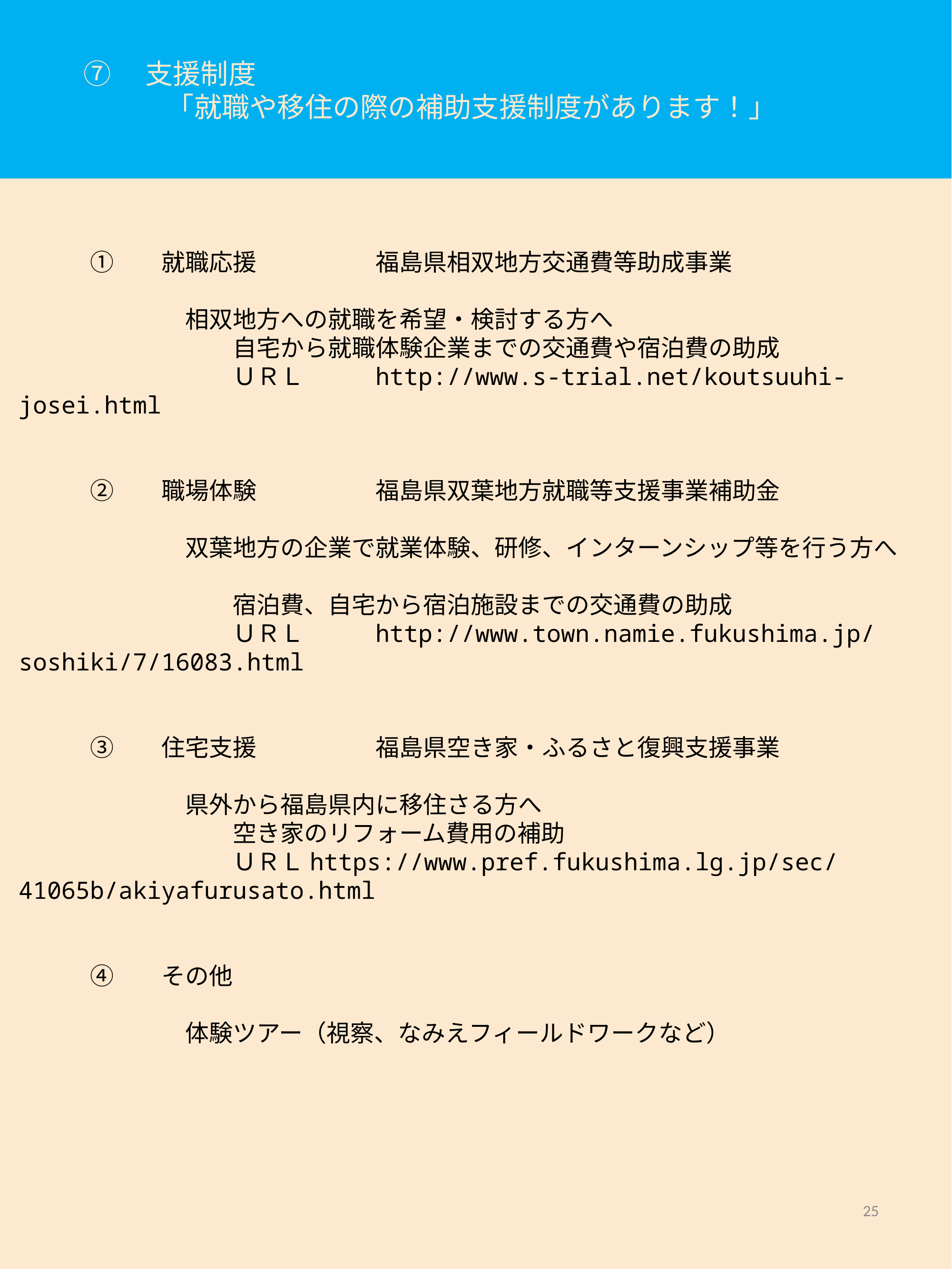

⑦　支援制度
　　　「就職や移住の際の補助支援制度があります！」

	①	就職応援		福島県相双地方交通費等助成事業

		　相双地方への就職を希望・検討する方へ
			自宅から就職体験企業までの交通費や宿泊費の助成
			ＵＲＬ	http://www.s-trial.net/koutsuuhi-josei.html

	②	職場体験		福島県双葉地方就職等支援事業補助金

		　双葉地方の企業で就業体験、研修、インターンシップ等を行う方へ
			宿泊費、自宅から宿泊施設までの交通費の助成
			ＵＲＬ	http://www.town.namie.fukushima.jp/soshiki/7/16083.html

	③	住宅支援		福島県空き家・ふるさと復興支援事業

		　県外から福島県内に移住さる方へ
			空き家のリフォーム費用の補助
			ＵＲＬhttps://www.pref.fukushima.lg.jp/sec/41065b/akiyafurusato.html

	④	その他

		　体験ツアー（視察、なみえフィールドワークなど）
25